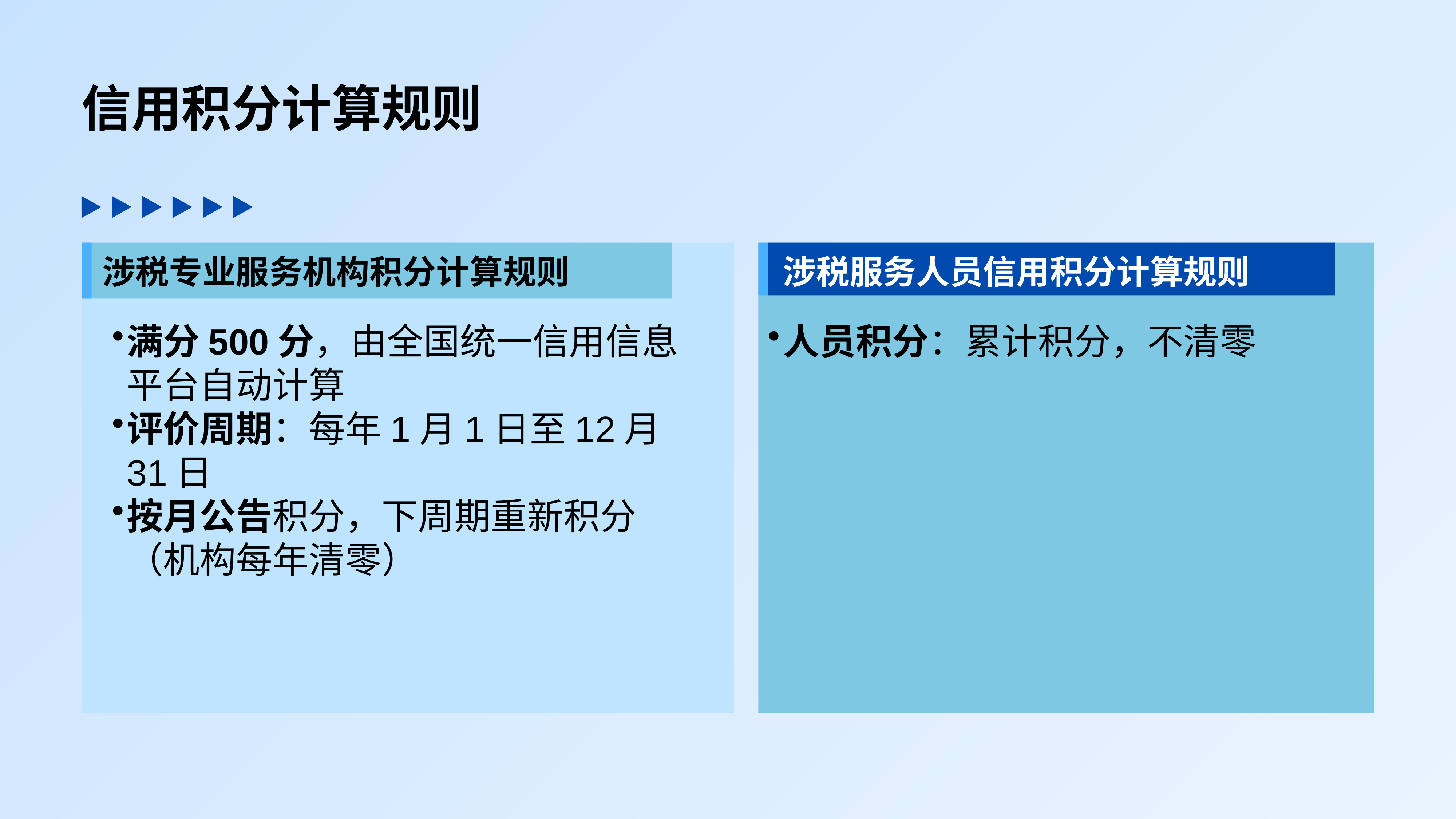

信用积分计算规则

涉税专业服务机构积分计算规则
涉税服务人员信用积分计算规则

满分500分，由全国统一信用信息平台自动计算
评价周期：每年1月1日至12月31日
按月公告积分，下周期重新积分（机构每年清零）
人员积分：累计积分，不清零